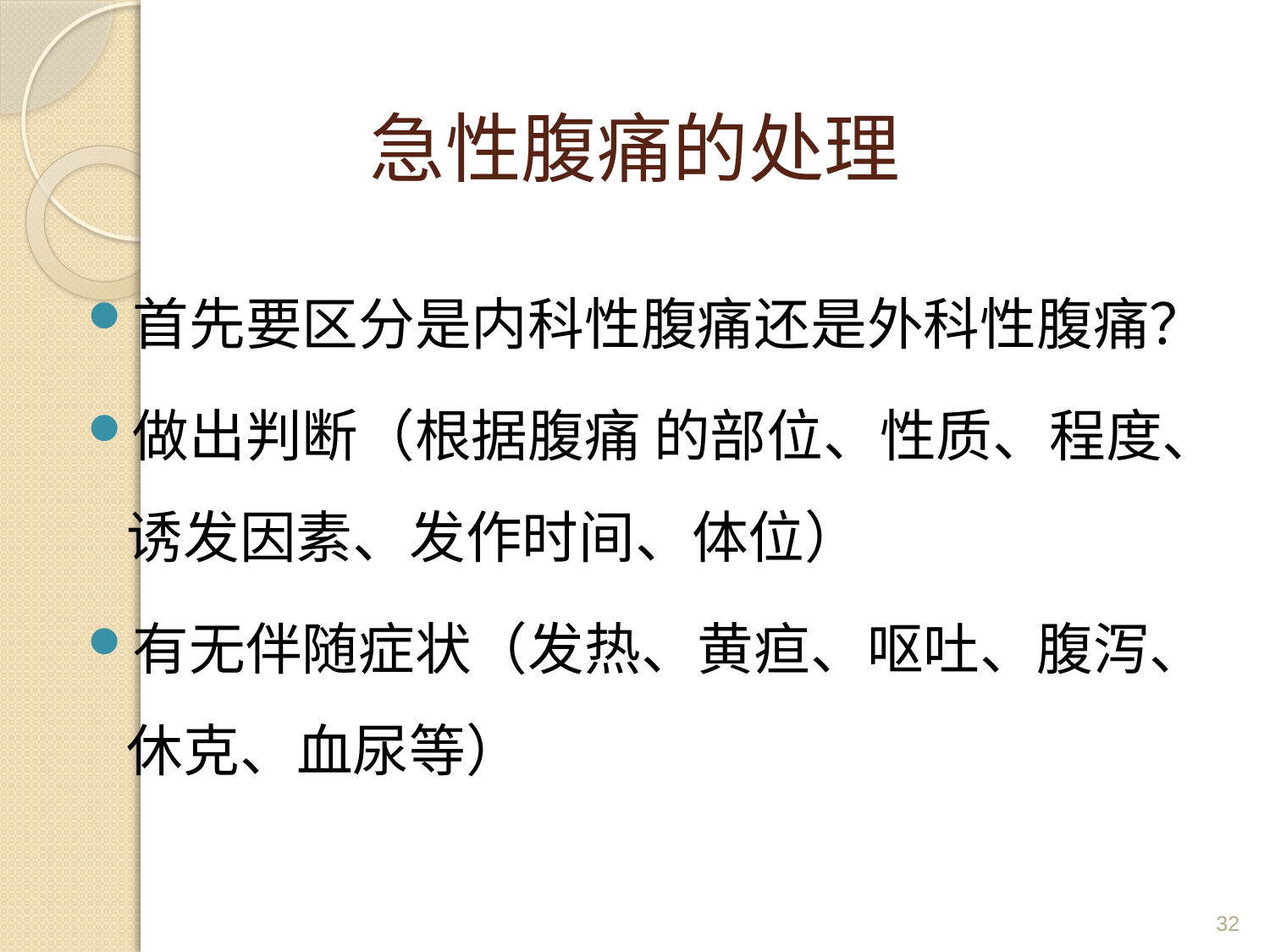

# 急性腹痛的处理
首先要区分是内科性腹痛还是外科性腹痛？
做出判断（根据腹痛 的部位、性质、程度、诱发因素、发作时间、体位）
有无伴随症状（发热、黄疸、呕吐、腹泻、休克、血尿等）
32